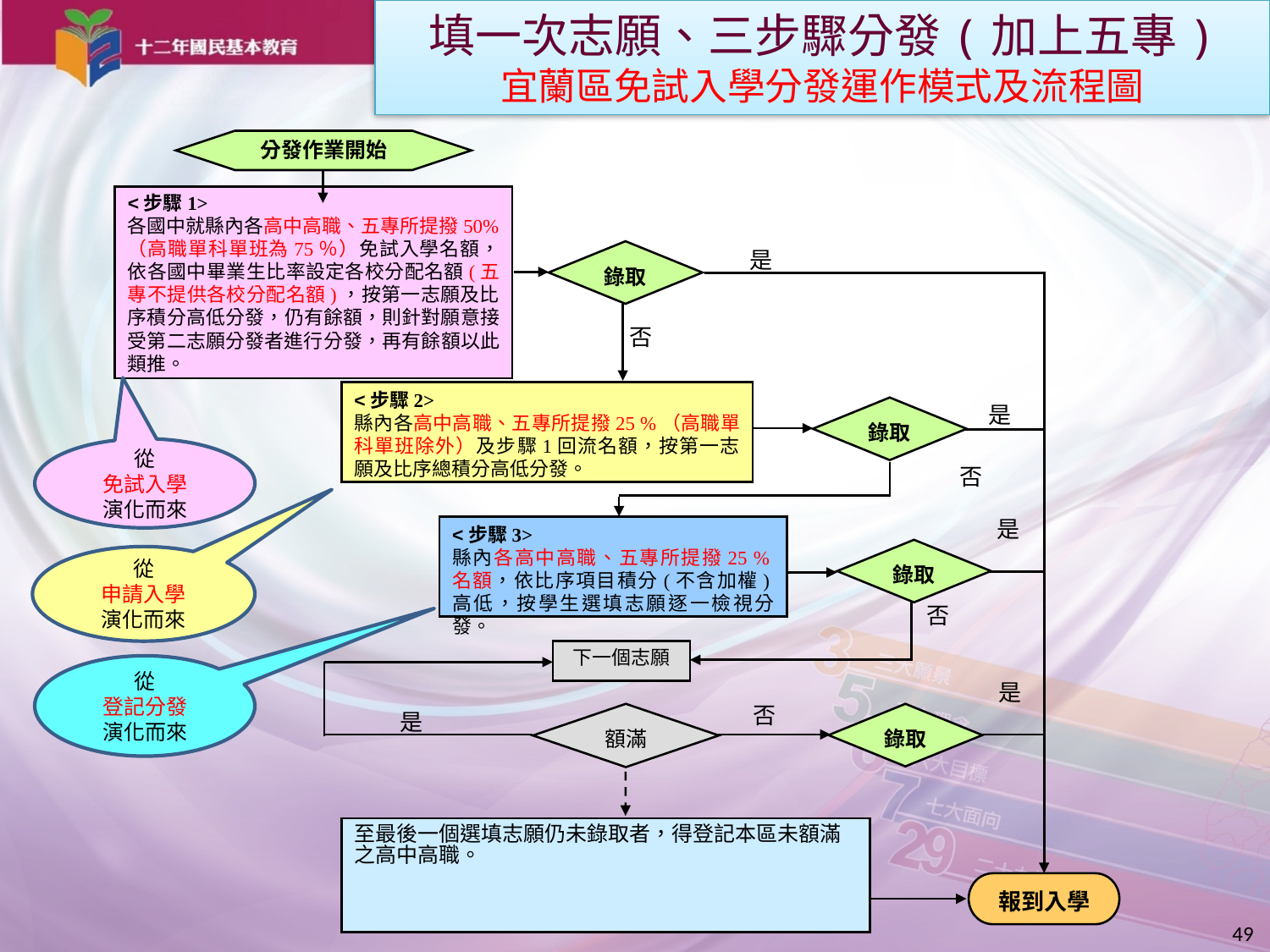

# 填一次志願、三步驟分發(加上五專) 宜蘭區免試入學分發運作模式及流程圖
分發作業開始

<步驟1>
各國中就縣內各高中高職、五專所提撥50%（高職單科單班為75％）免試入學名額，依各國中畢業生比率設定各校分配名額(五專不提供各校分配名額)，按第一志願及比序積分高低分發，仍有餘額，則針對願意接受第二志願分發者進行分發，再有餘額以此類推。
是
錄取

否
<步驟2>
縣內各高中高職、五專所提撥25 %（高職單科單班除外）及步驟1回流名額，按第一志願及比序總積分高低分發。
是
錄取

否

是
<步驟3>
縣內各高中高職、五專所提撥25 %名額，依比序項目積分(不含加權)高低，按學生選填志願逐一檢視分發。

錄取

否

下一個志願

是
否
是
額滿
錄取

至最後一個選填志願仍未錄取者，得登記本區未額滿之高中高職。

報到入學

從
免試入學
演化而來
從
申請入學
演化而來
從
登記分發
演化而來